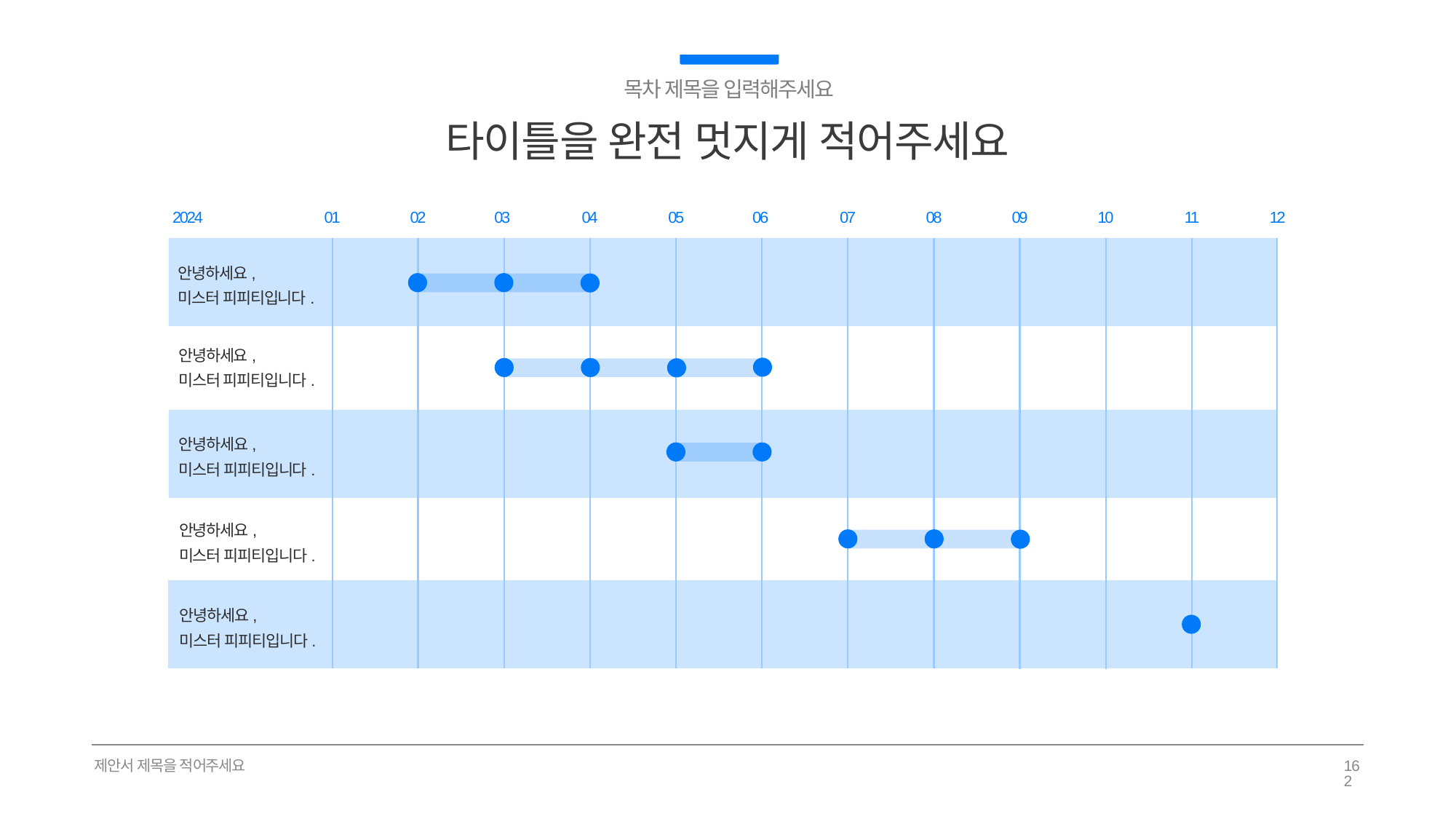

목차 제목을 입력해주세요
타이틀을 완전 멋지게 적어주세요
2024
06
07
08
09
10
11
12
05
04
03
02
01

안녕하세요,
미스터 피피티입니다.

안녕하세요,
미스터 피피티입니다.

안녕하세요,
미스터 피피티입니다.

안녕하세요,
미스터 피피티입니다.

안녕하세요,
미스터 피피티입니다.

제안서 제목을 적어주세요
162